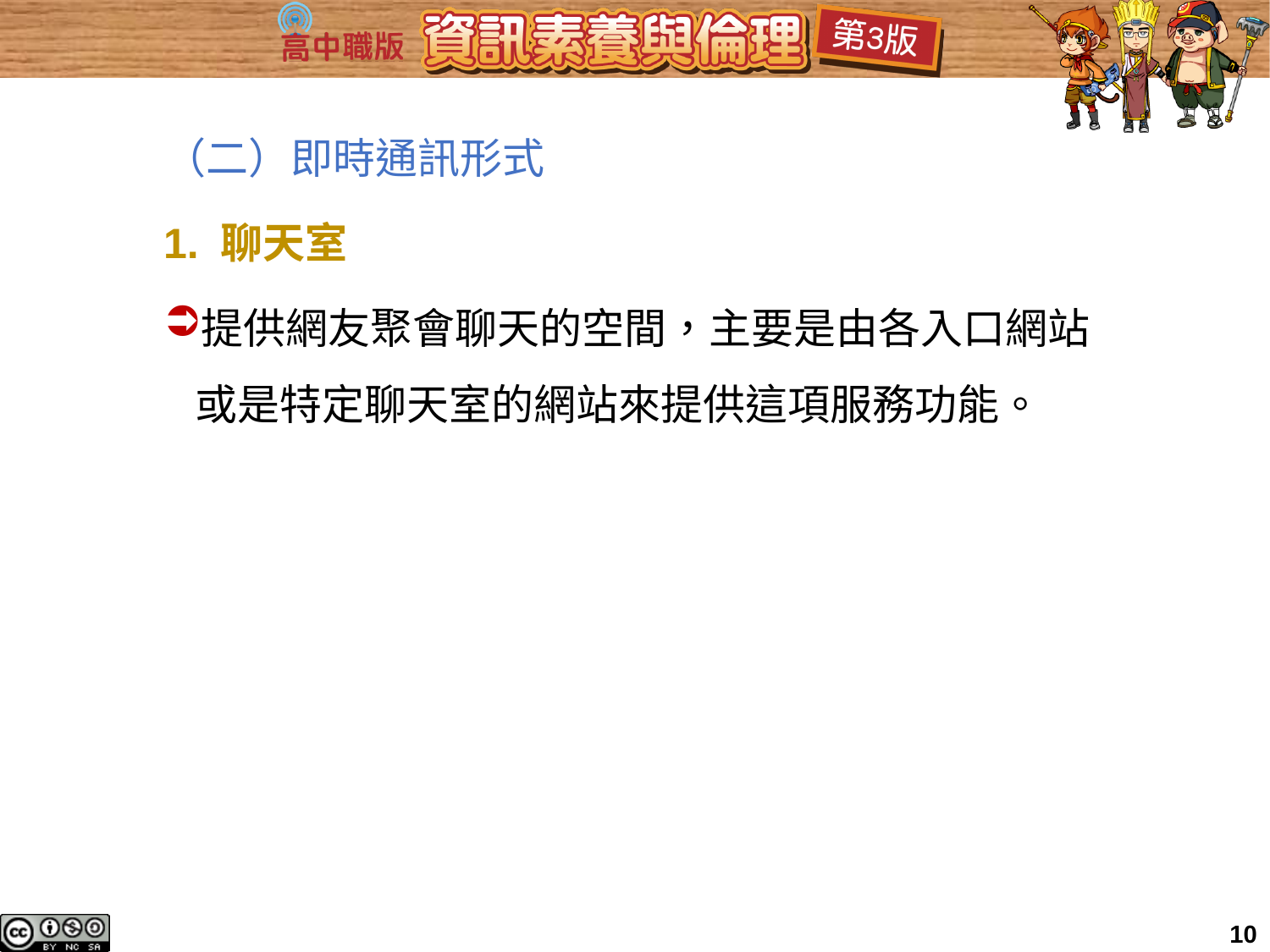

（二）即時通訊形式
1. 聊天室
提供網友聚會聊天的空間，主要是由各入口網站或是特定聊天室的網站來提供這項服務功能。
10